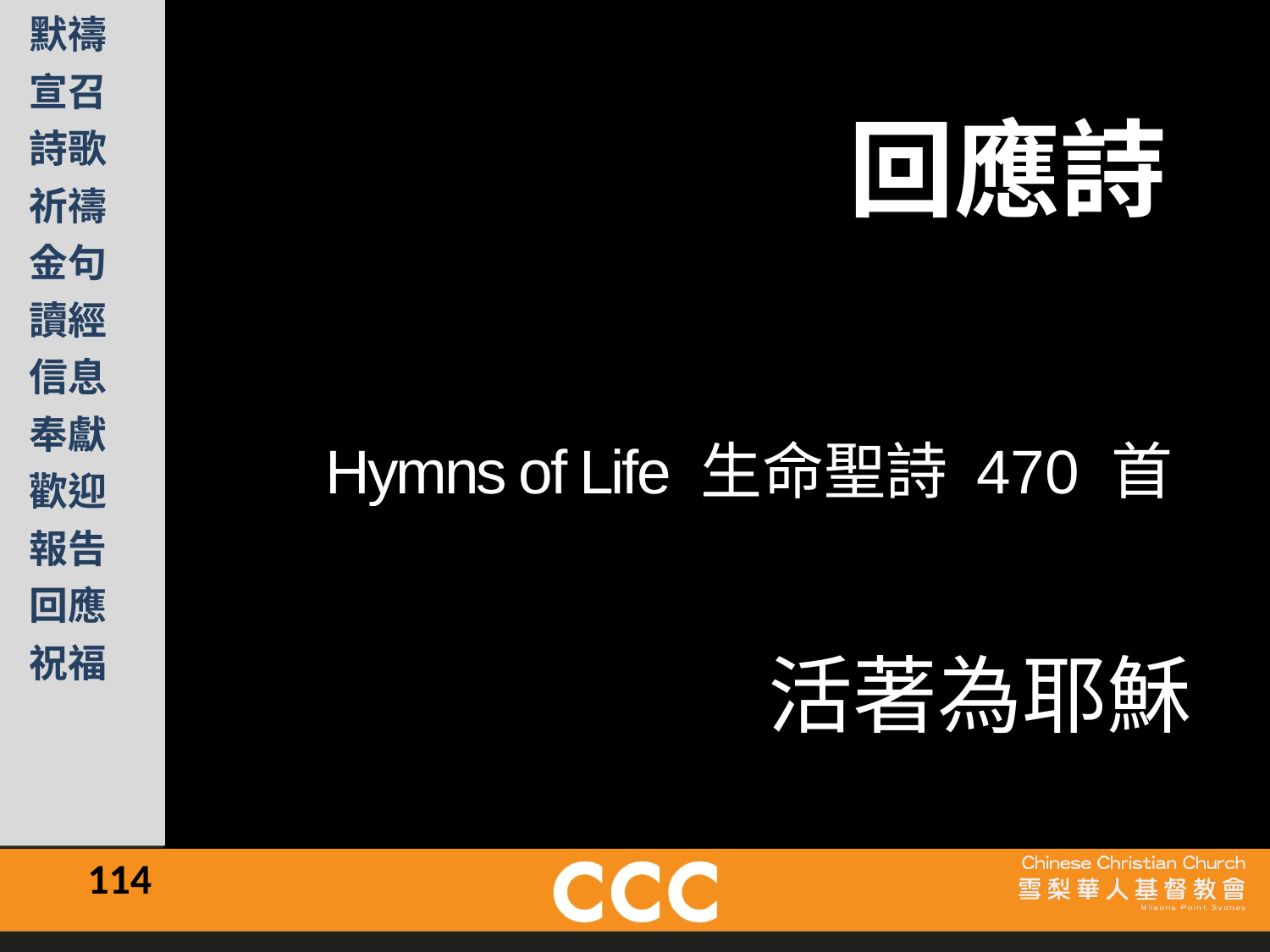

回應詩
Hymns of Life 生命聖詩 470 首
活著為耶穌
114